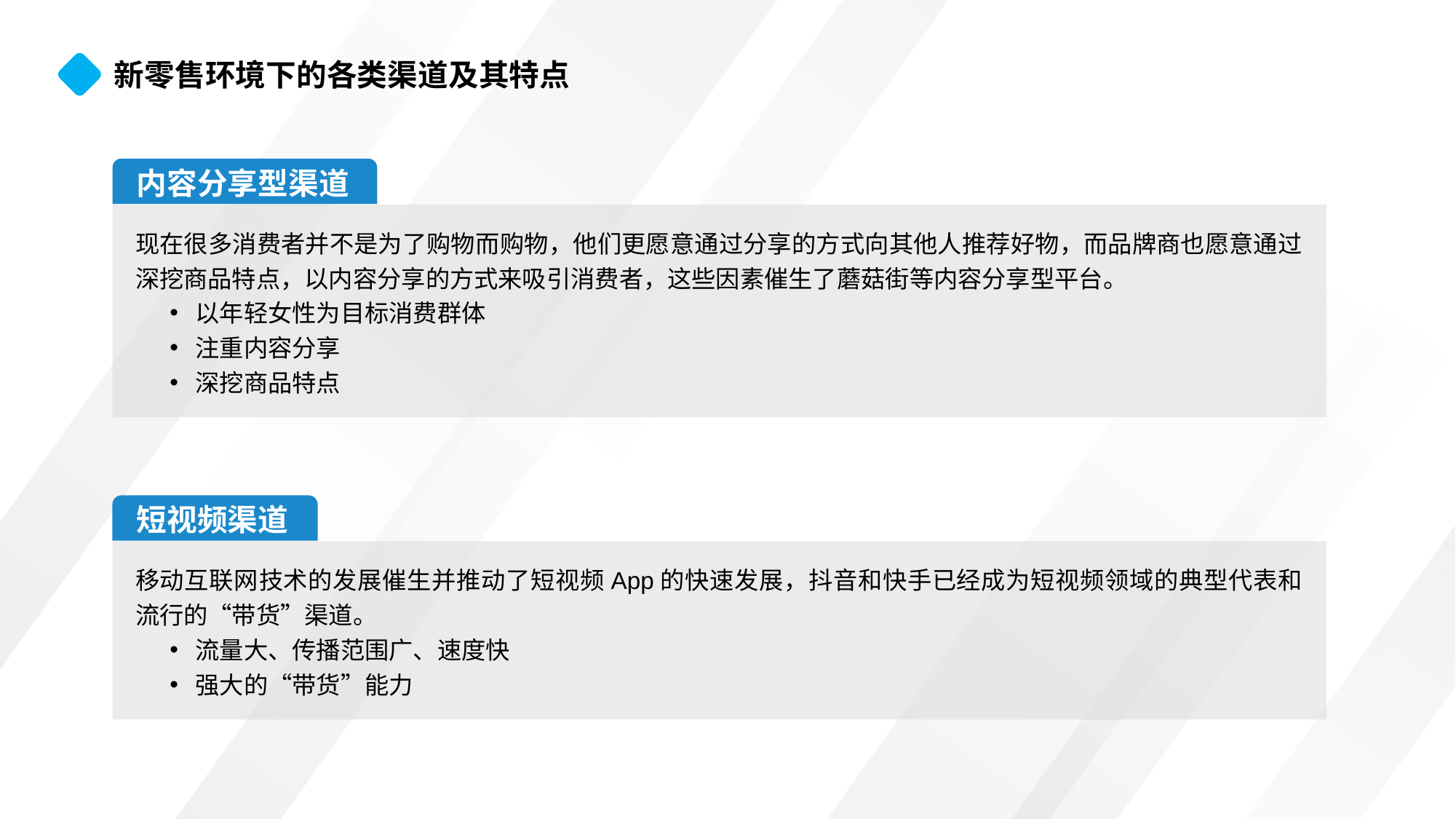

新零售环境下的各类渠道及其特点

内容分享型渠道

现在很多消费者并不是为了购物而购物，他们更愿意通过分享的方式向其他人推荐好物，而品牌商也愿意通过深挖商品特点，以内容分享的方式来吸引消费者，这些因素催生了蘑菇街等内容分享型平台。
以年轻女性为目标消费群体
注重内容分享
深挖商品特点
短视频渠道

移动互联网技术的发展催生并推动了短视频App的快速发展，抖音和快手已经成为短视频领域的典型代表和流行的“带货”渠道。
流量大、传播范围广、速度快
强大的“带货”能力